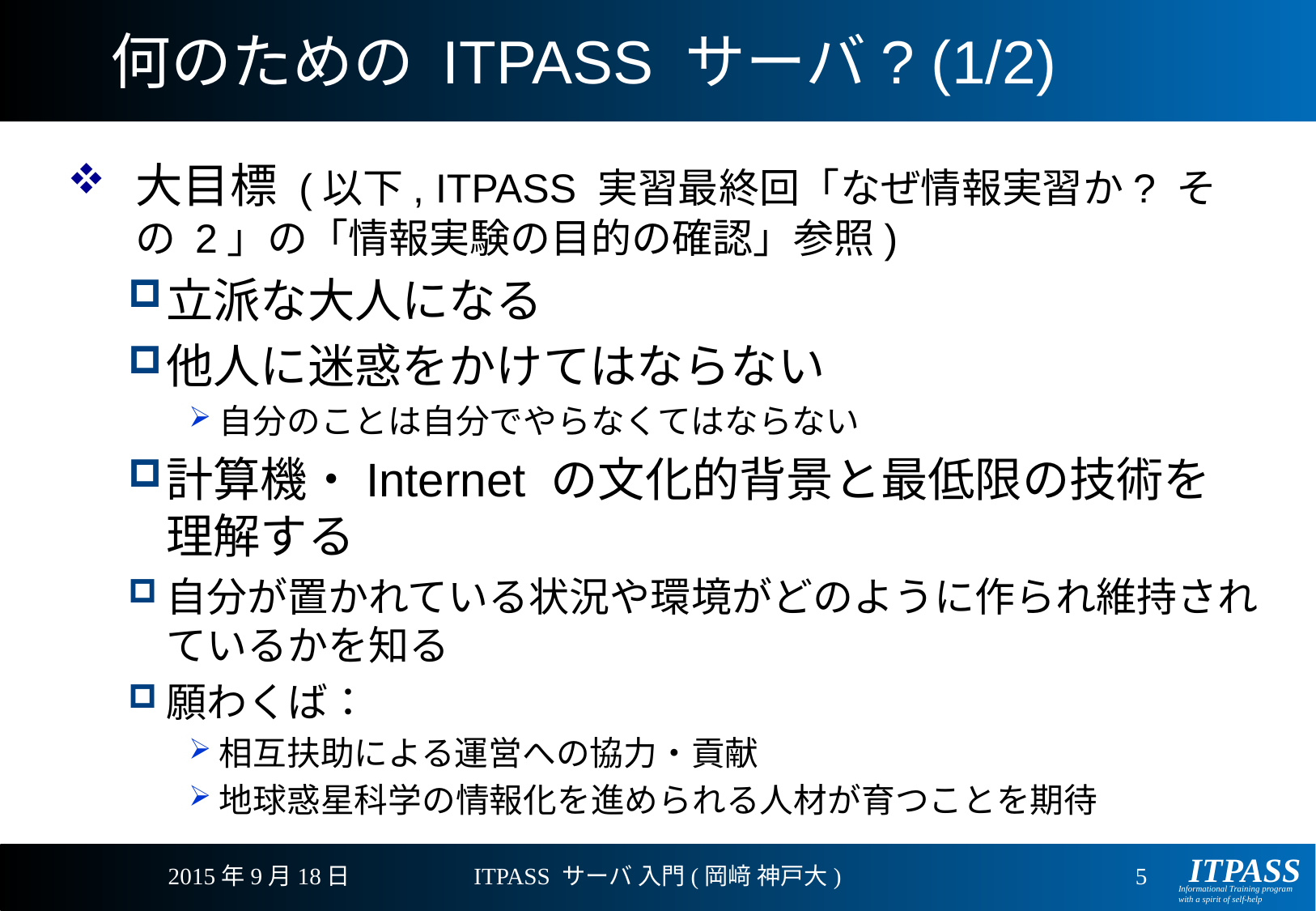

# 何のための ITPASS サーバ? (1/2)
大目標 (以下, ITPASS 実習最終回「なぜ情報実習か? その 2」の「情報実験の目的の確認」参照)
立派な大人になる
他人に迷惑をかけてはならない
自分のことは自分でやらなくてはならない
計算機・Internet の文化的背景と最低限の技術を理解する
自分が置かれている状況や環境がどのように作られ維持されているかを知る
願わくば：
相互扶助による運営への協力・貢献
地球惑星科学の情報化を進められる人材が育つことを期待
2015年9月18日
ITPASS サーバ 入門(岡﨑 神戸大)
5